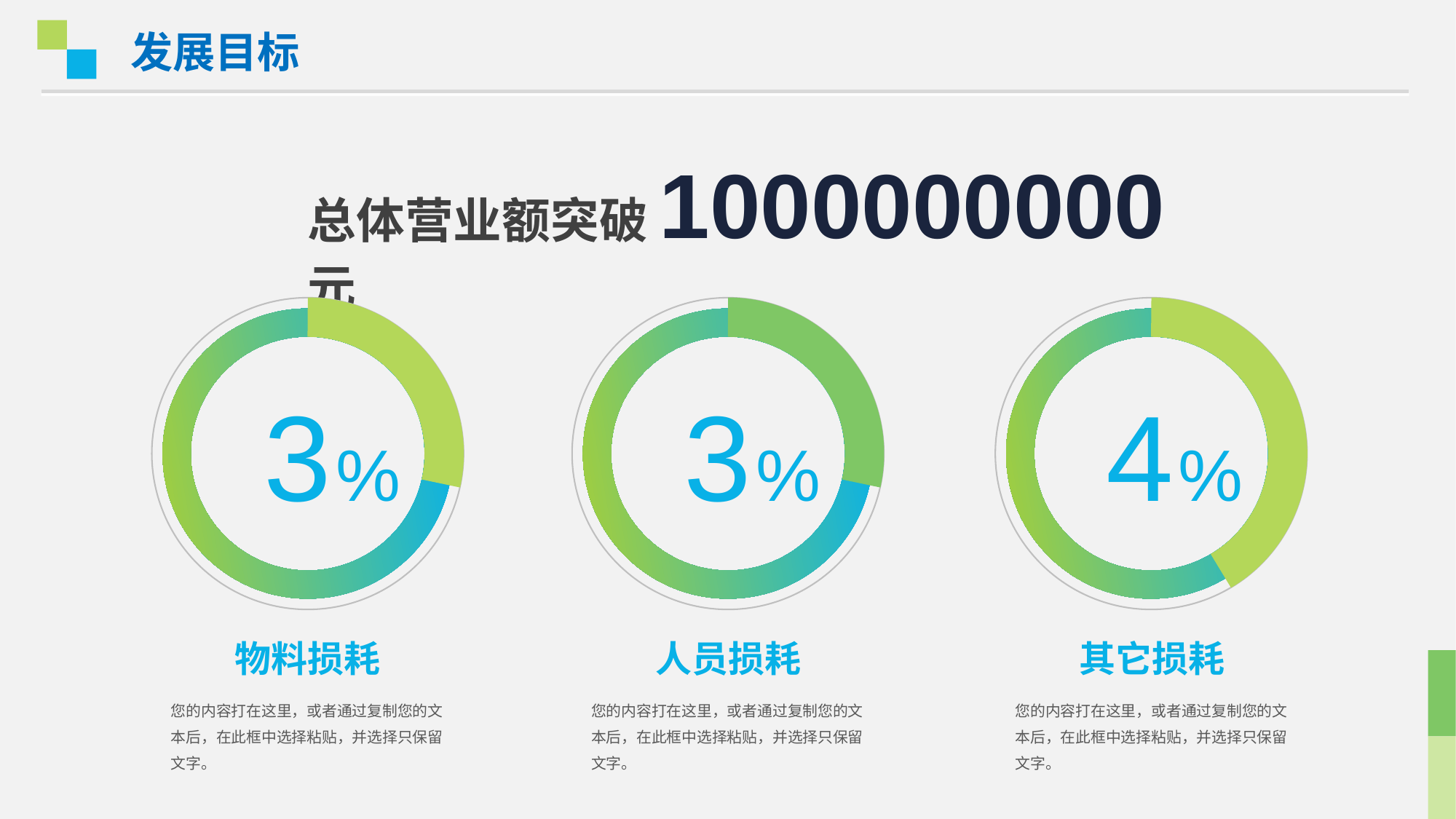

发展目标
总体营业额突破1000000000元

3%
3%
4%
物料损耗
人员损耗
其它损耗
您的内容打在这里，或者通过复制您的文本后，在此框中选择粘贴，并选择只保留文字。
您的内容打在这里，或者通过复制您的文本后，在此框中选择粘贴，并选择只保留文字。
您的内容打在这里，或者通过复制您的文本后，在此框中选择粘贴，并选择只保留文字。